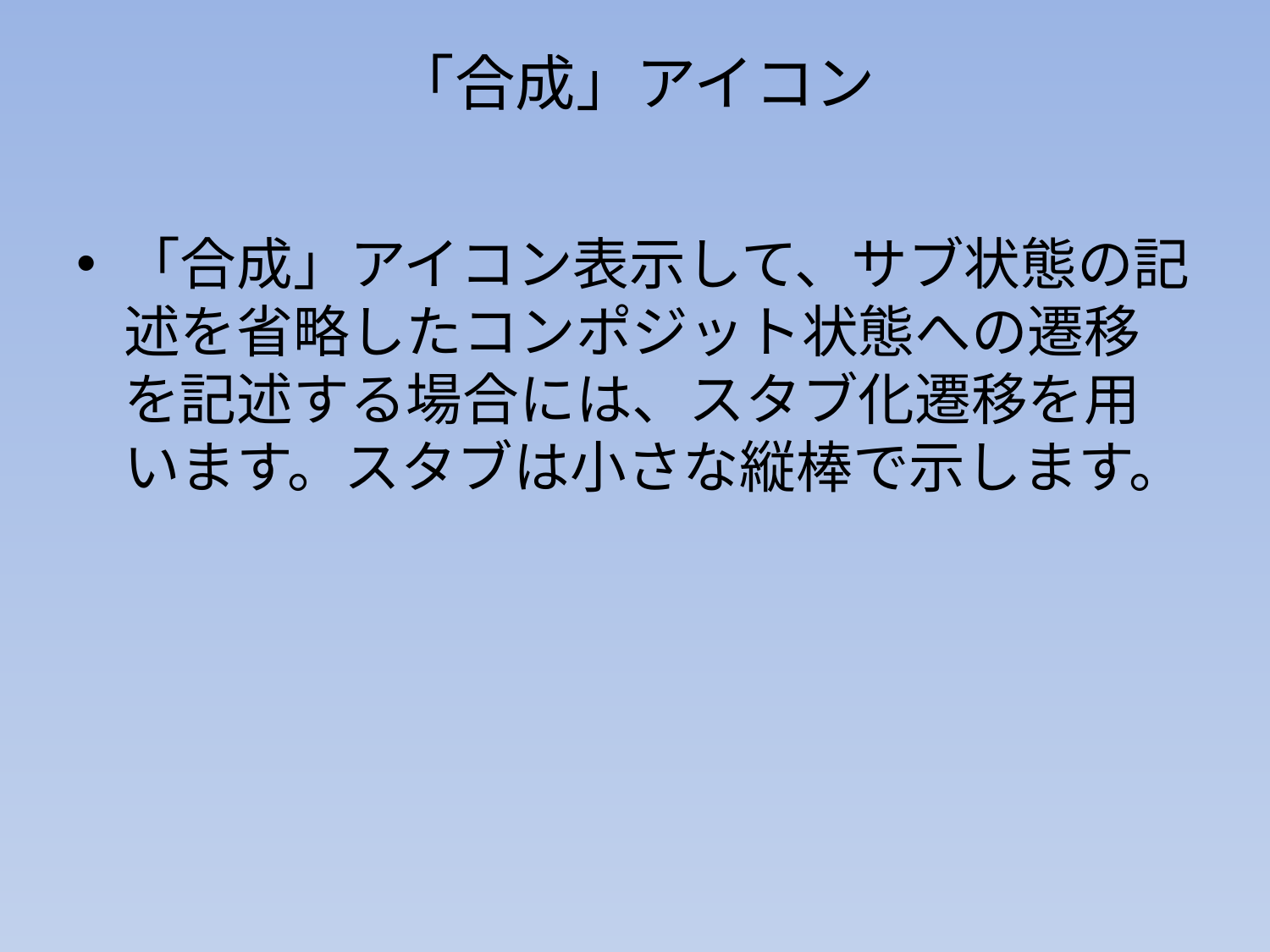

# 「合成」アイコン
「合成」アイコン表示して、サブ状態の記述を省略したコンポジット状態への遷移を記述する場合には、スタブ化遷移を用います。スタブは小さな縦棒で示します。